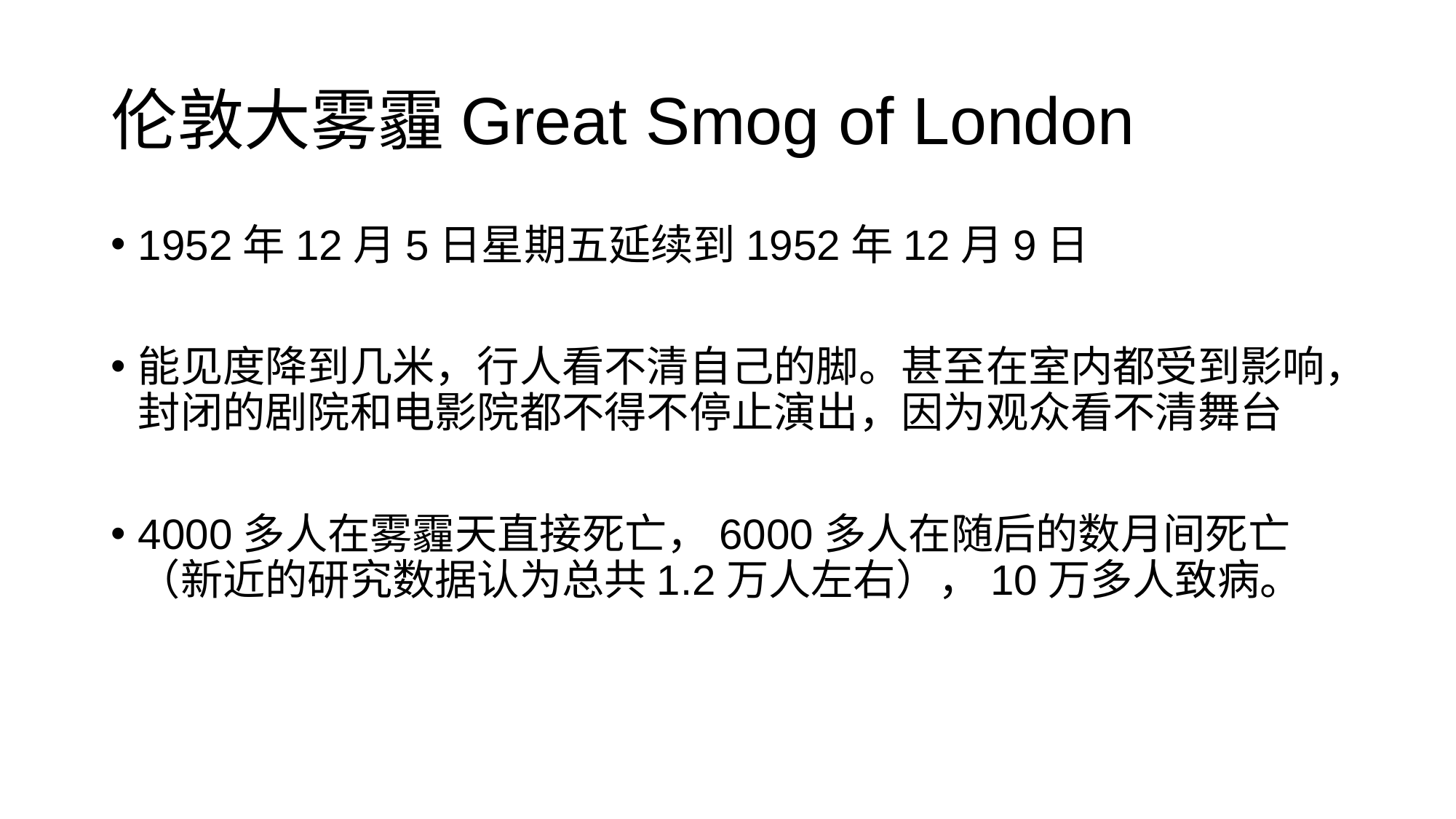

# 伦敦大雾霾Great Smog of London
1952年12月5日星期五延续到1952年12月9日

能见度降到几米，行人看不清自己的脚。甚至在室内都受到影响，封闭的剧院和电影院都不得不停止演出，因为观众看不清舞台

4000多人在雾霾天直接死亡，6000多人在随后的数月间死亡（新近的研究数据认为总共1.2万人左右），10万多人致病。